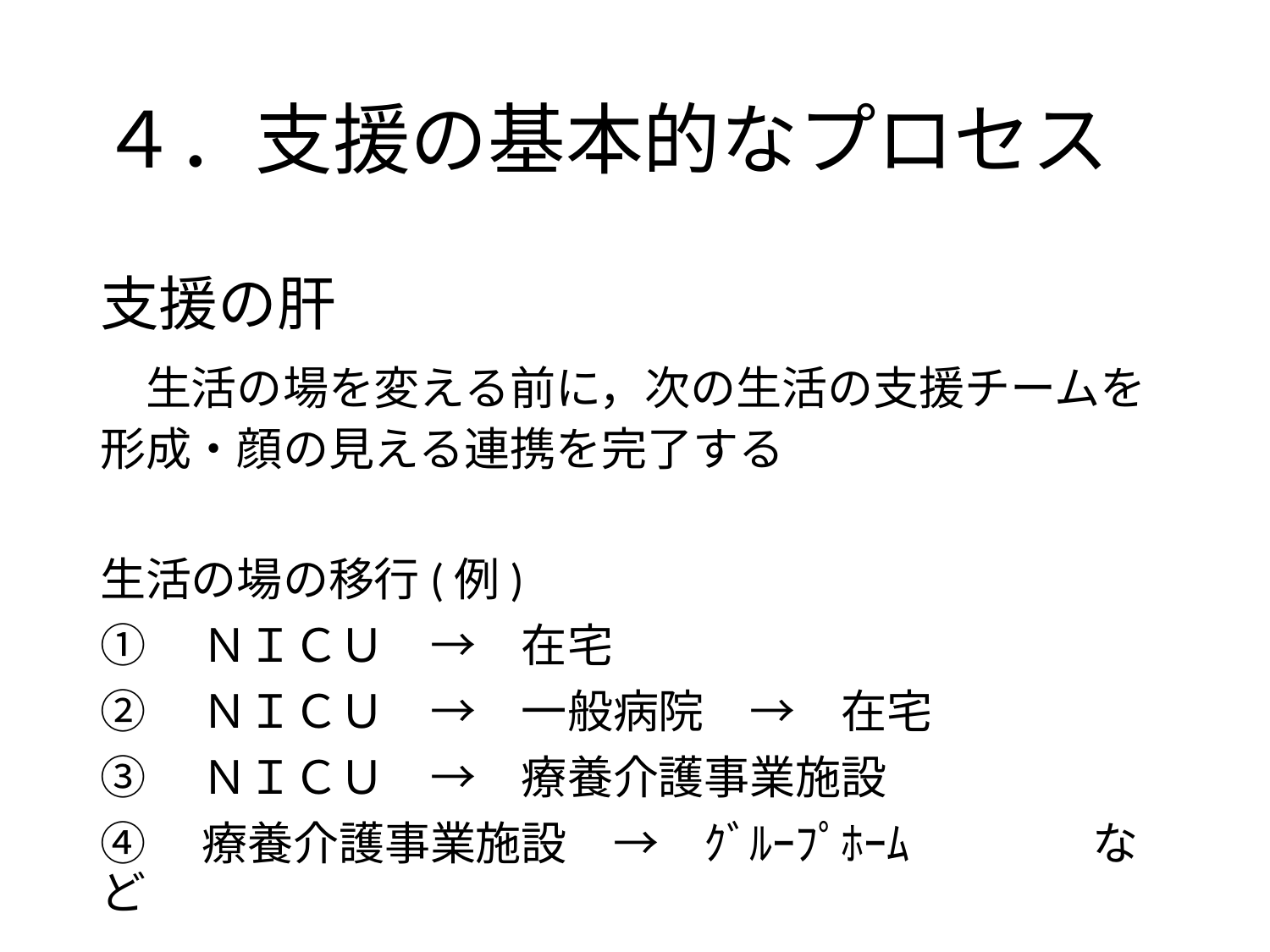

# ４．支援の基本的なプロセス
支援の肝
　生活の場を変える前に，次の生活の支援チームを形成・顔の見える連携を完了する

生活の場の移行(例)
①　ＮＩＣＵ　→　在宅
②　ＮＩＣＵ　→　一般病院　→　在宅
③　ＮＩＣＵ　→　療養介護事業施設
④　療養介護事業施設　→　ｸﾞﾙｰﾌﾟﾎｰﾑ　　　　など